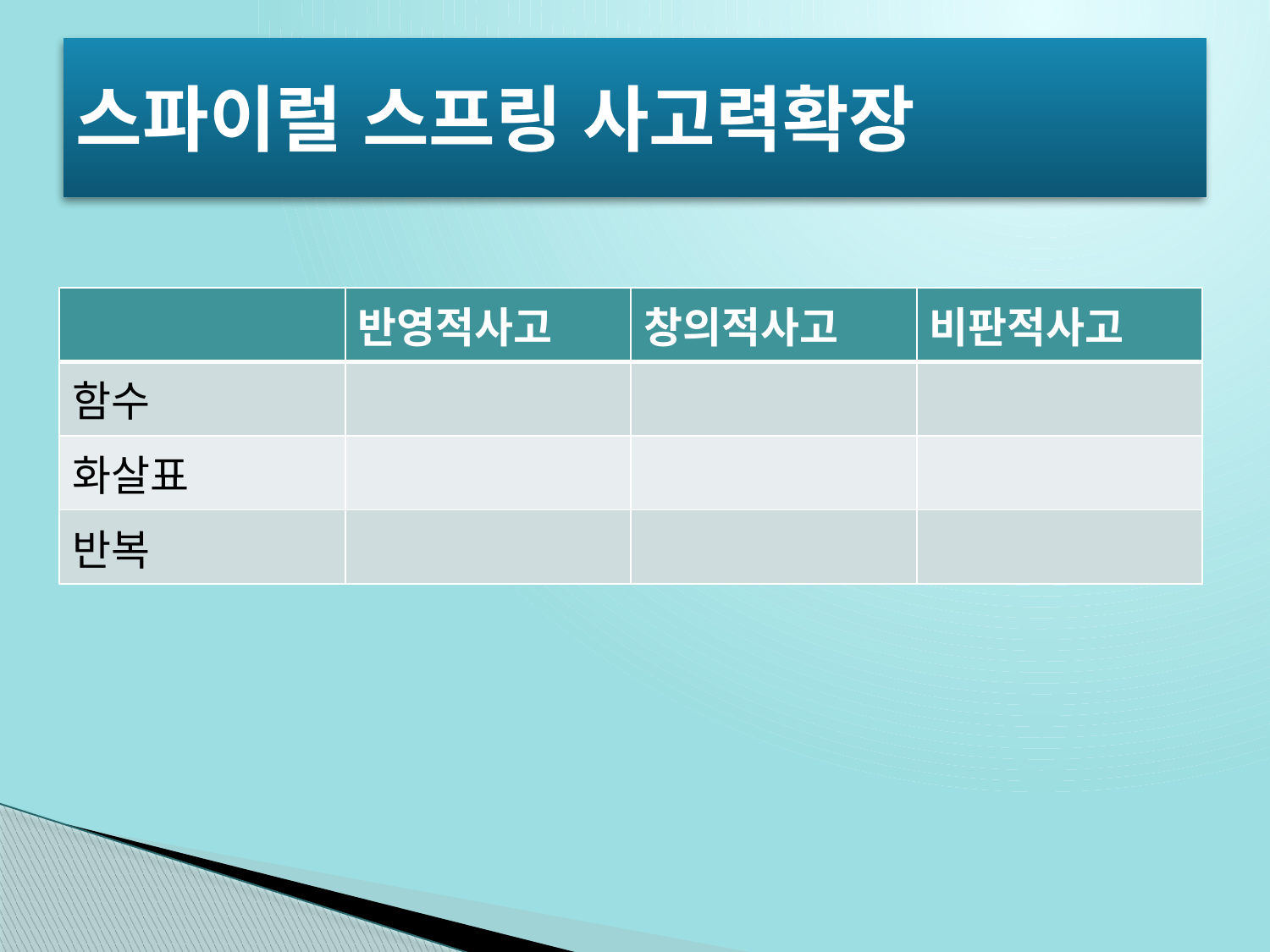

# 스파이럴 스프링 사고력확장
|  | 반영적사고 | 창의적사고 | 비판적사고 |
| --- | --- | --- | --- |
| 함수 |  |  |  |
| 화살표 |  |  |  |
| 반복 |  |  |  |